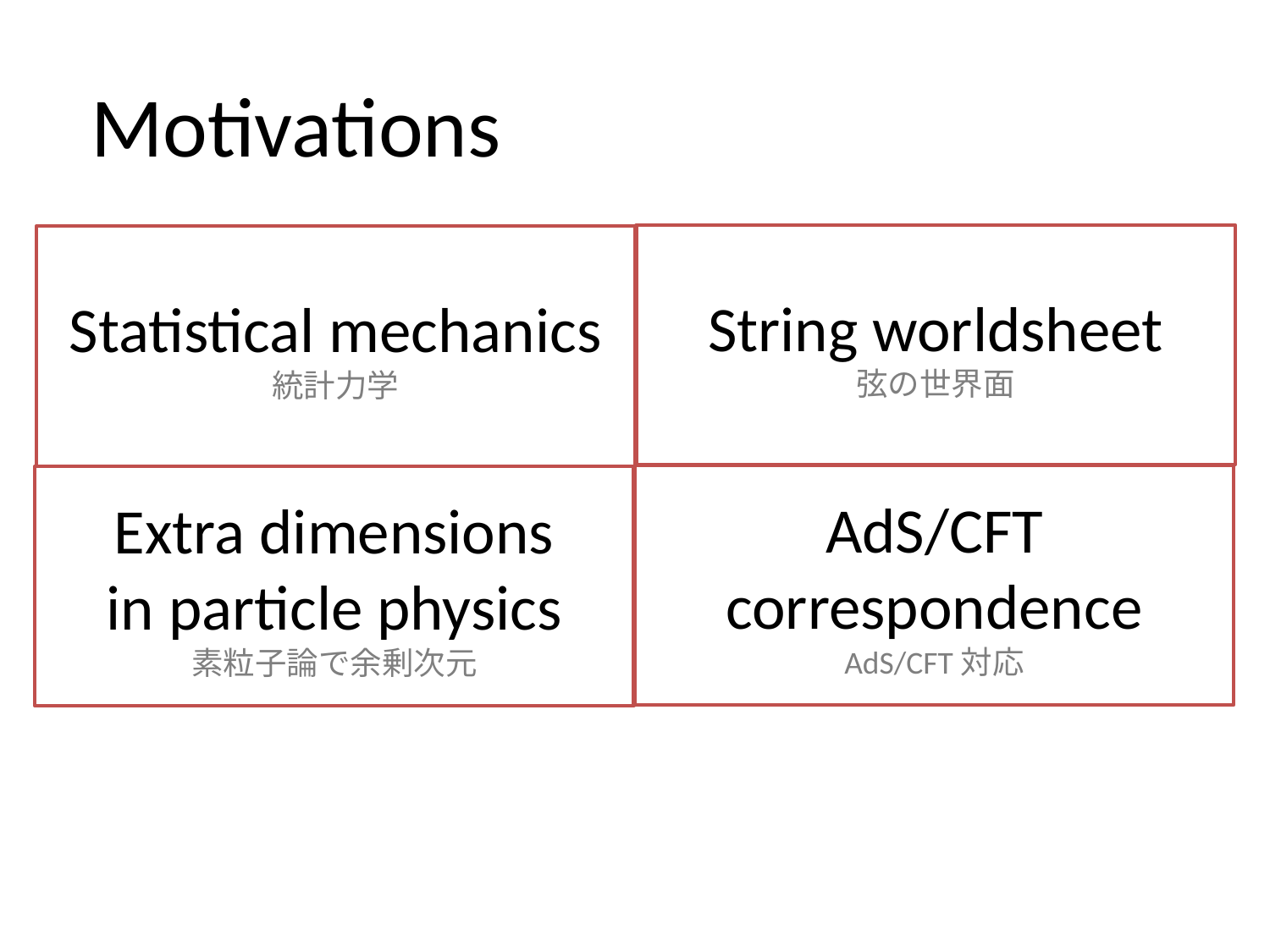

Motivations
String worldsheet
弦の世界面
Statistical mechanics
統計力学
AdS/CFT correspondence
AdS/CFT対応
Extra dimensions
in particle physics
素粒子論で余剰次元